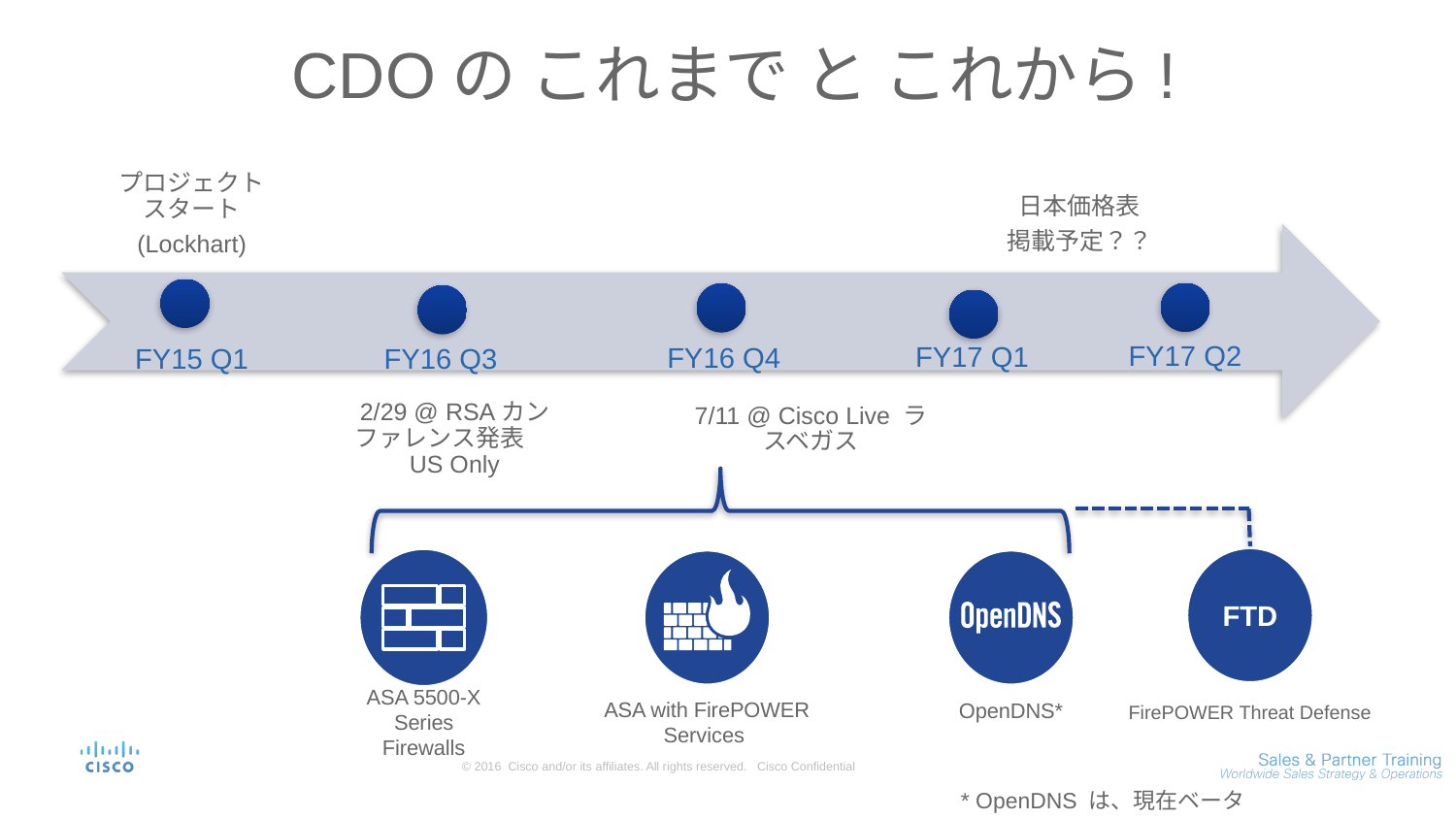

# CDOの これまで と これから!
プロジェクトスタート
(Lockhart)
2/29 @ RSAカンファレンス発表　US Only

7/11 @ Cisco Live ラスベガス
日本価格表
掲載予定？？

FY17 Q2
FY17 Q1
FY16 Q4
FY15 Q1
FY16 Q3

ASA 5500-X
Series Firewalls
ASA with FirePOWER Services
OpenDNS*
FTD
FirePOWER Threat Defense
* OpenDNS は、現在ベータ